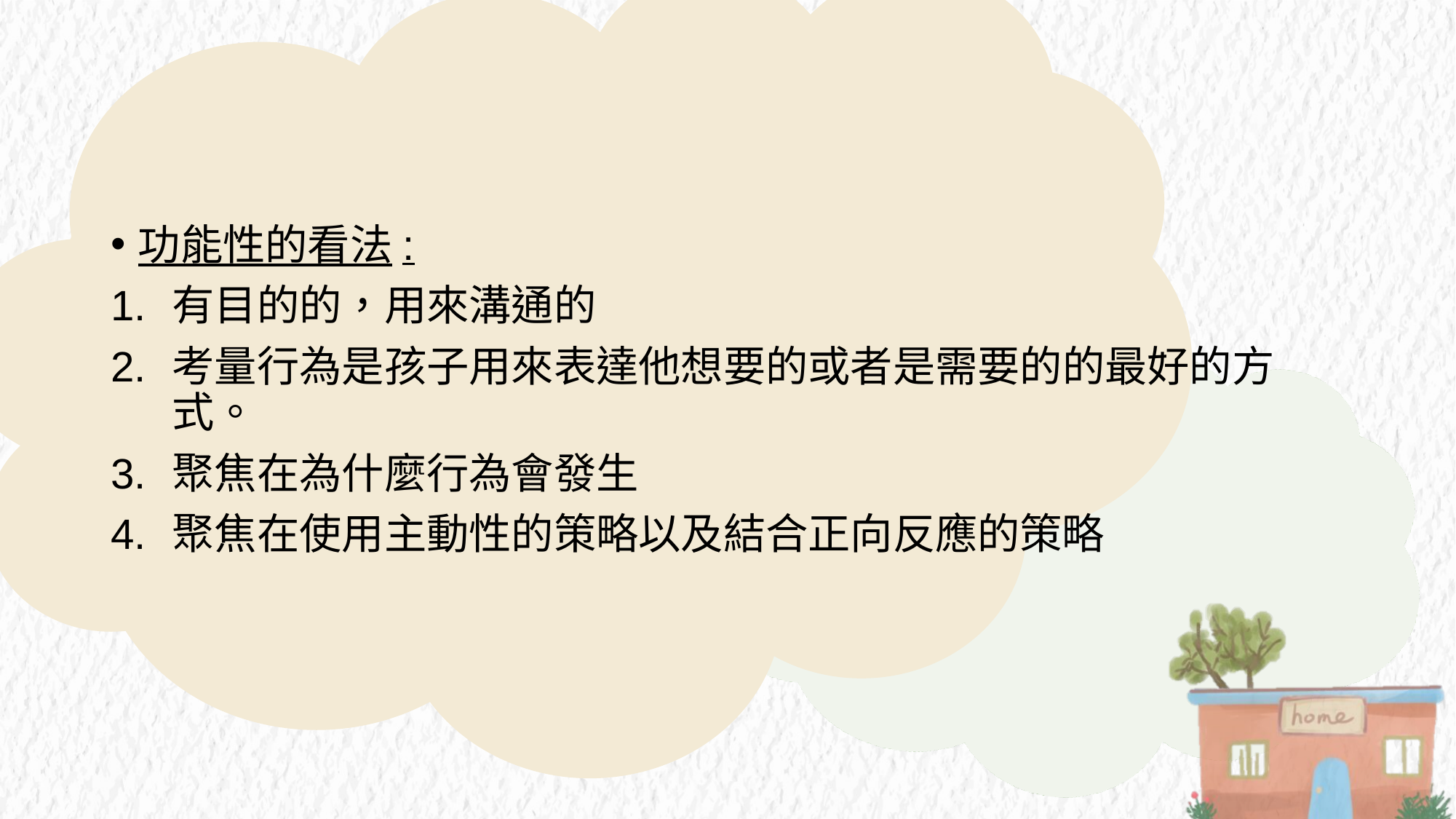

#
功能性的看法:
有目的的，用來溝通的
考量行為是孩子用來表達他想要的或者是需要的的最好的方式。
聚焦在為什麼行為會發生
聚焦在使用主動性的策略以及結合正向反應的策略